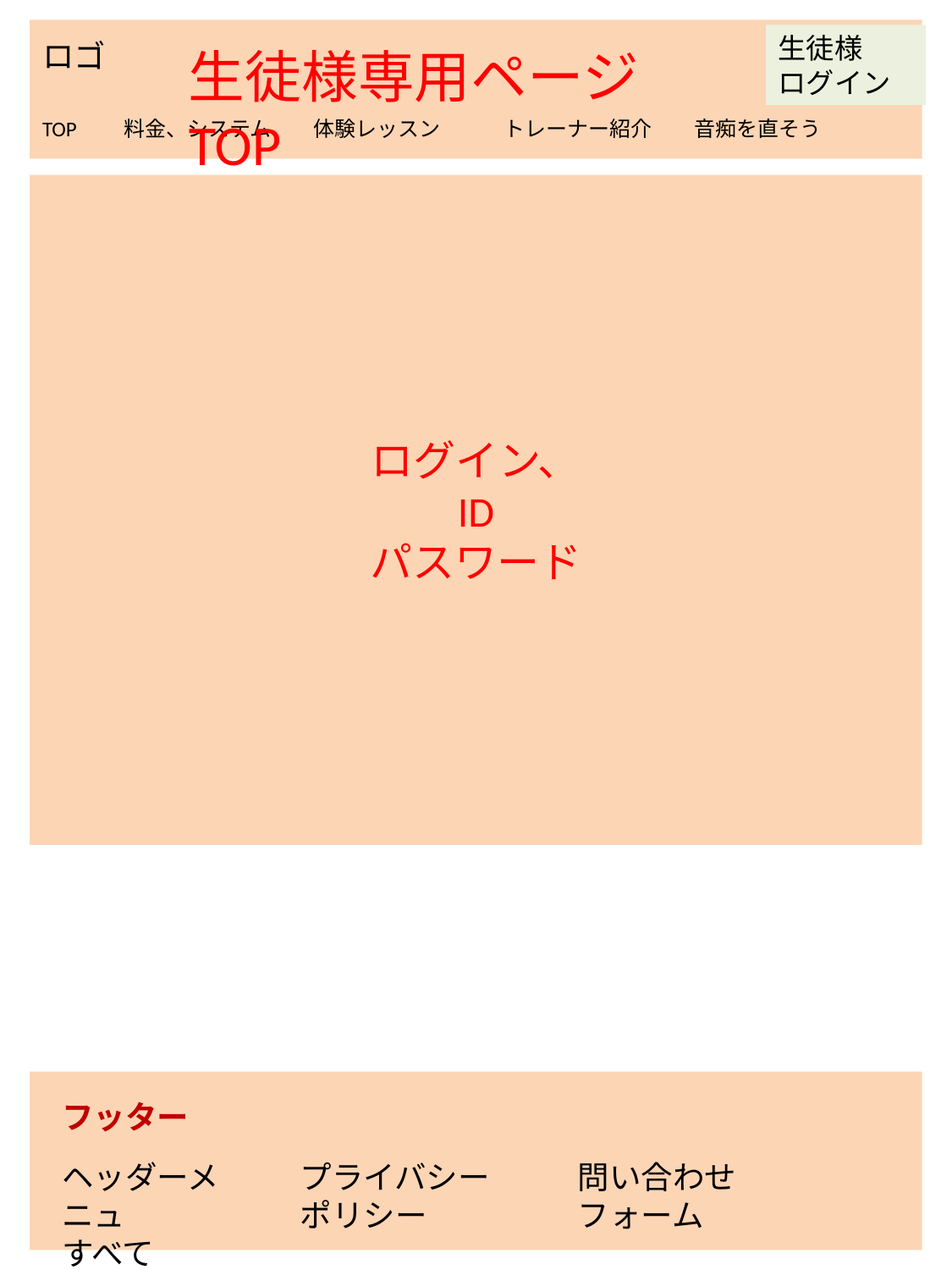

生徒様
ログイン
ロゴ
生徒様専用ページTOP

TOP　　料金、システム　　体験レッスン　　　トレーナー紹介　　音痴を直そう
ログイン、
ID
パスワード

フッター

ヘッダーメニュ
すべて
プライバシーポリシー
問い合わせフォーム